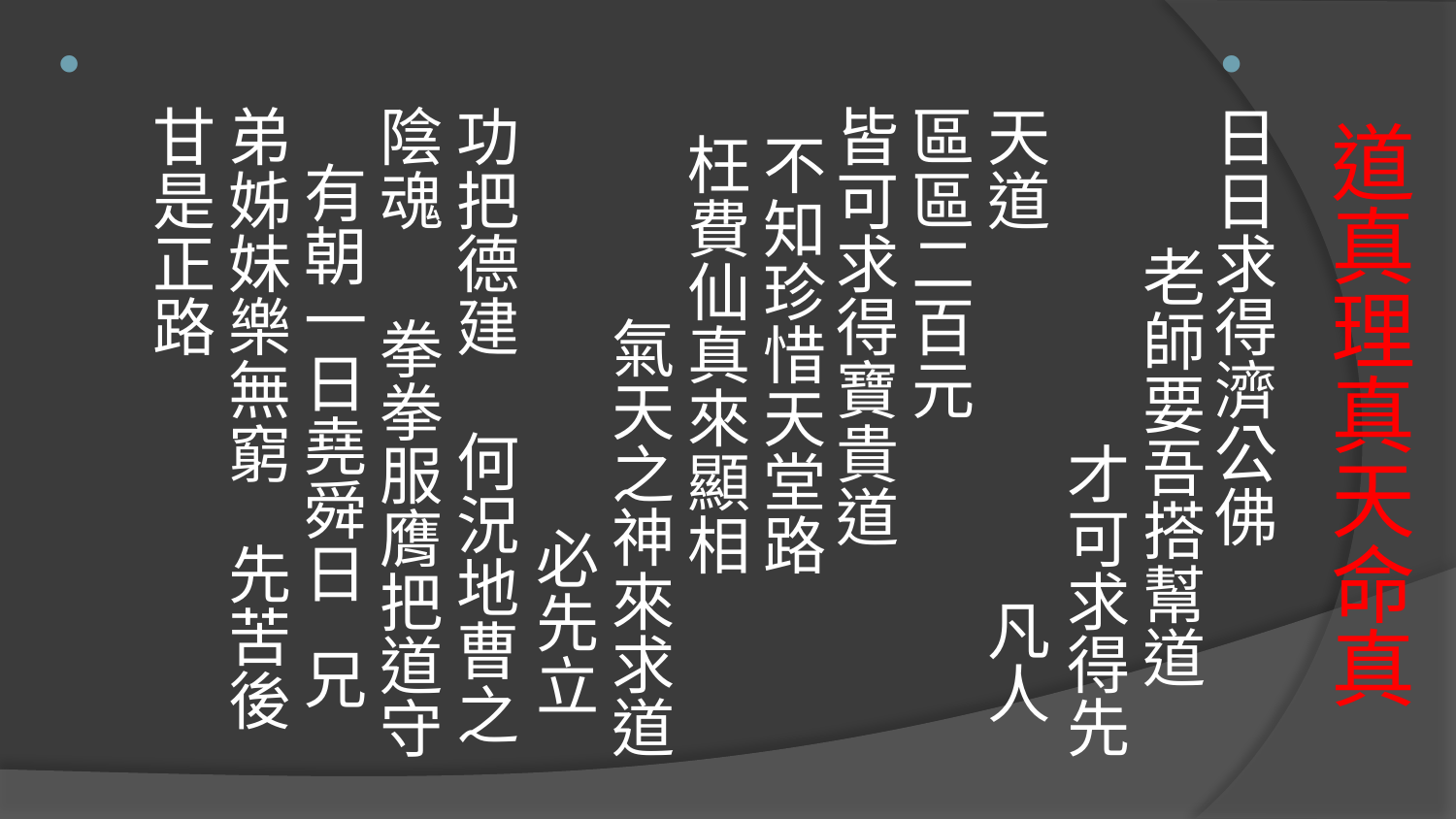

日日求得濟公佛                          老師要吾搭幫道                              才可求得先天道                          凡人區區二百元                     皆可求得寶貴道                  不知珍惜天堂路                枉費仙真來顯相                             氣天之神來求道                               必先立功把德建     何況地曹之陰魂      拳拳服膺把道守     有朝一日堯舜日   兄弟姊妹樂無窮    先苦後甘是正路

# 道真理真天命真